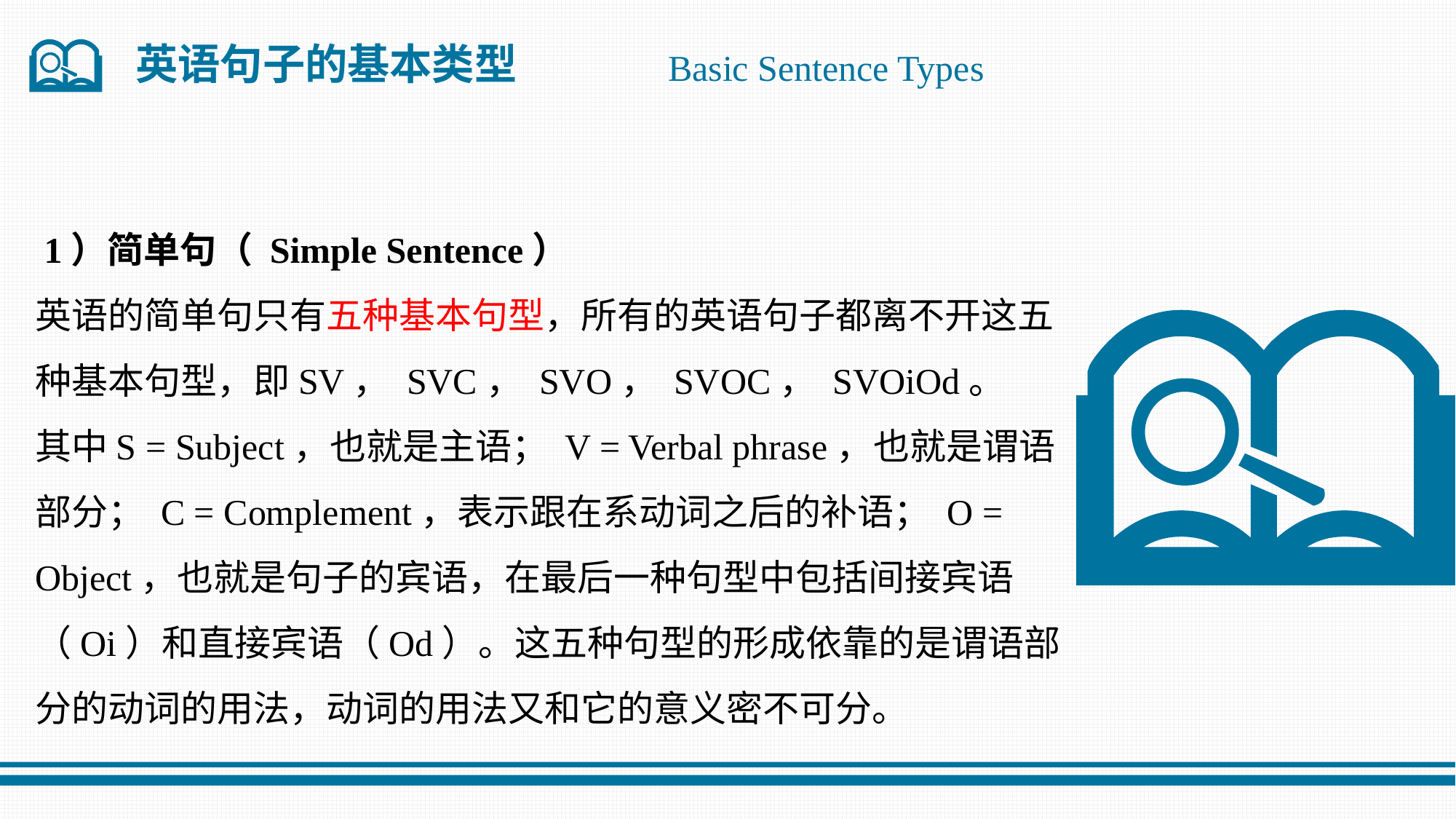

英语句子的基本类型
Basic Sentence Types
 1）简单句（ Simple Sentence）
英语的简单句只有五种基本句型，所有的英语句子都离不开这五种基本句型，即SV， SVC， SVO， SVOC， SVOiOd。
其中S = Subject，也就是主语； V = Verbal phrase，也就是谓语部分； C = Complement，表示跟在系动词之后的补语； O = Object，也就是句子的宾语，在最后一种句型中包括间接宾语（Oi）和直接宾语（Od）。这五种句型的形成依靠的是谓语部分的动词的用法，动词的用法又和它的意义密不可分。